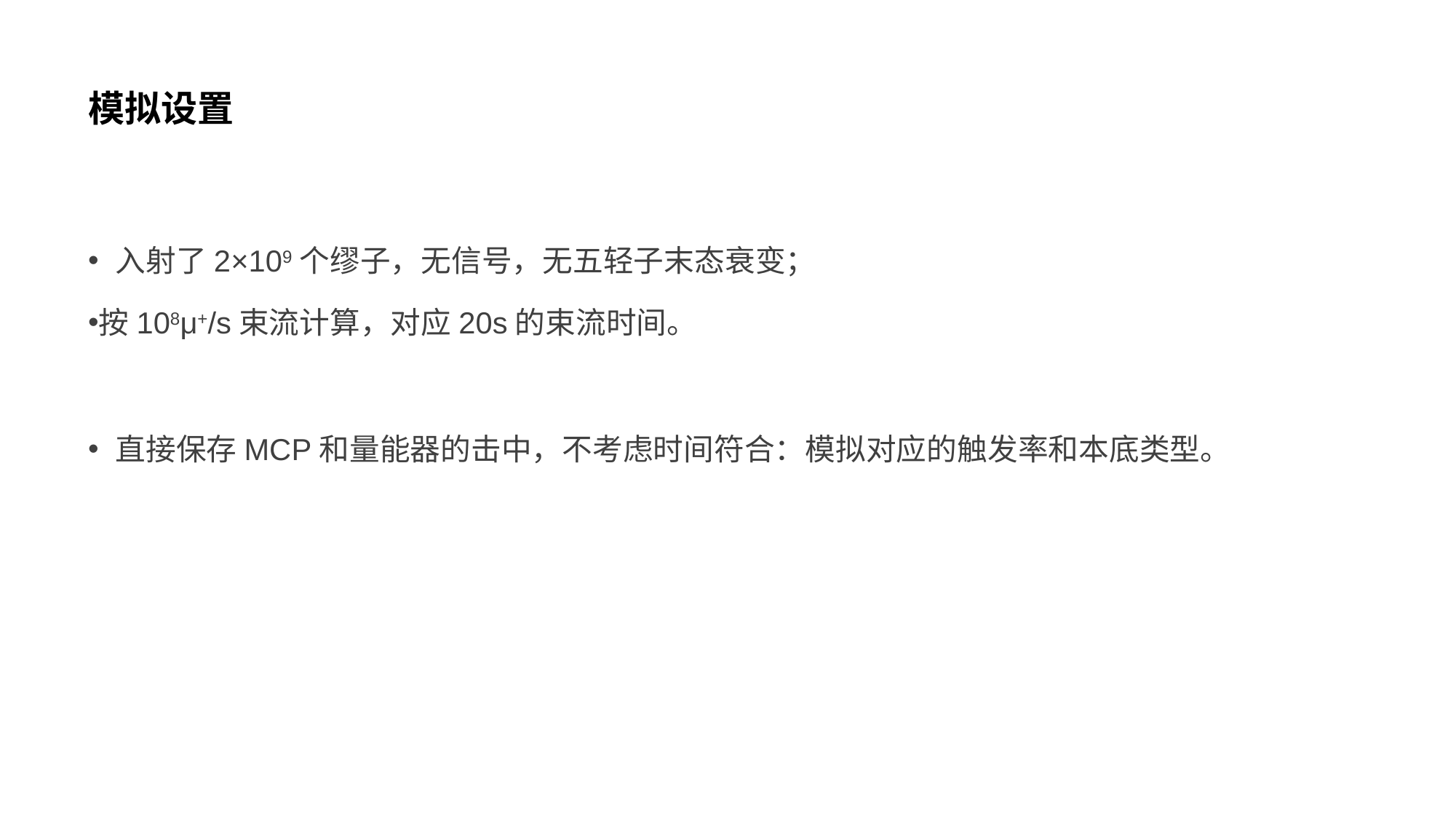

# 模拟设置
入射了2×109个缪子，无信号，无五轻子末态衰变；
按108μ+/s束流计算，对应20s的束流时间。

直接保存MCP和量能器的击中，不考虑时间符合：模拟对应的触发率和本底类型。